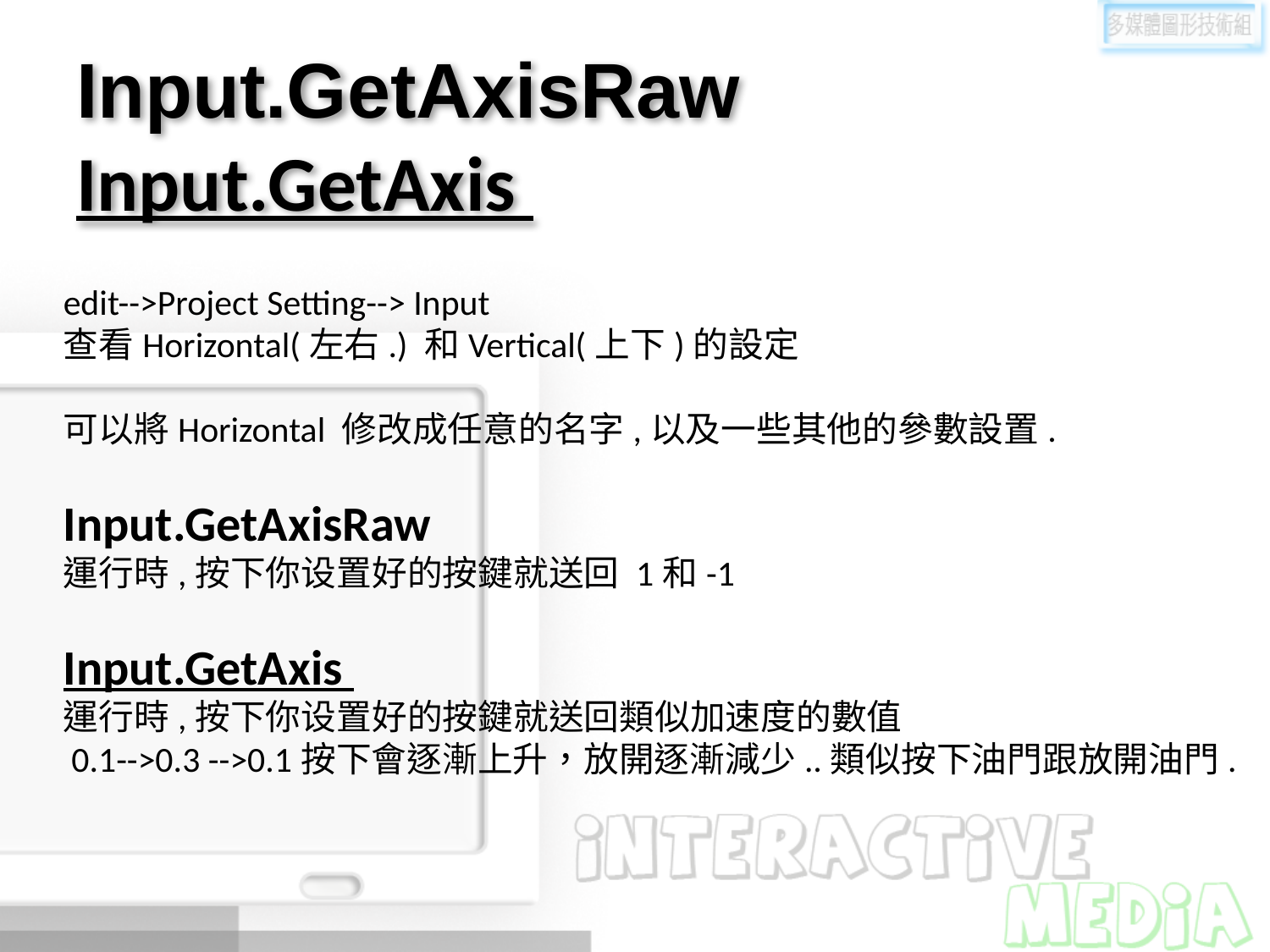

# Input.GetAxisRaw Input.GetAxis
edit-->Project Setting--> Input
查看Horizontal(左右.) 和Vertical(上下)的設定

可以將Horizontal 修改成任意的名字,以及一些其他的參數設置.

Input.GetAxisRaw
運行時,按下你设置好的按鍵就送回 1和-1
Input.GetAxis
運行時,按下你设置好的按鍵就送回類似加速度的數值
 0.1-->0.3 -->0.1按下會逐漸上升，放開逐漸減少..類似按下油門跟放開油門.